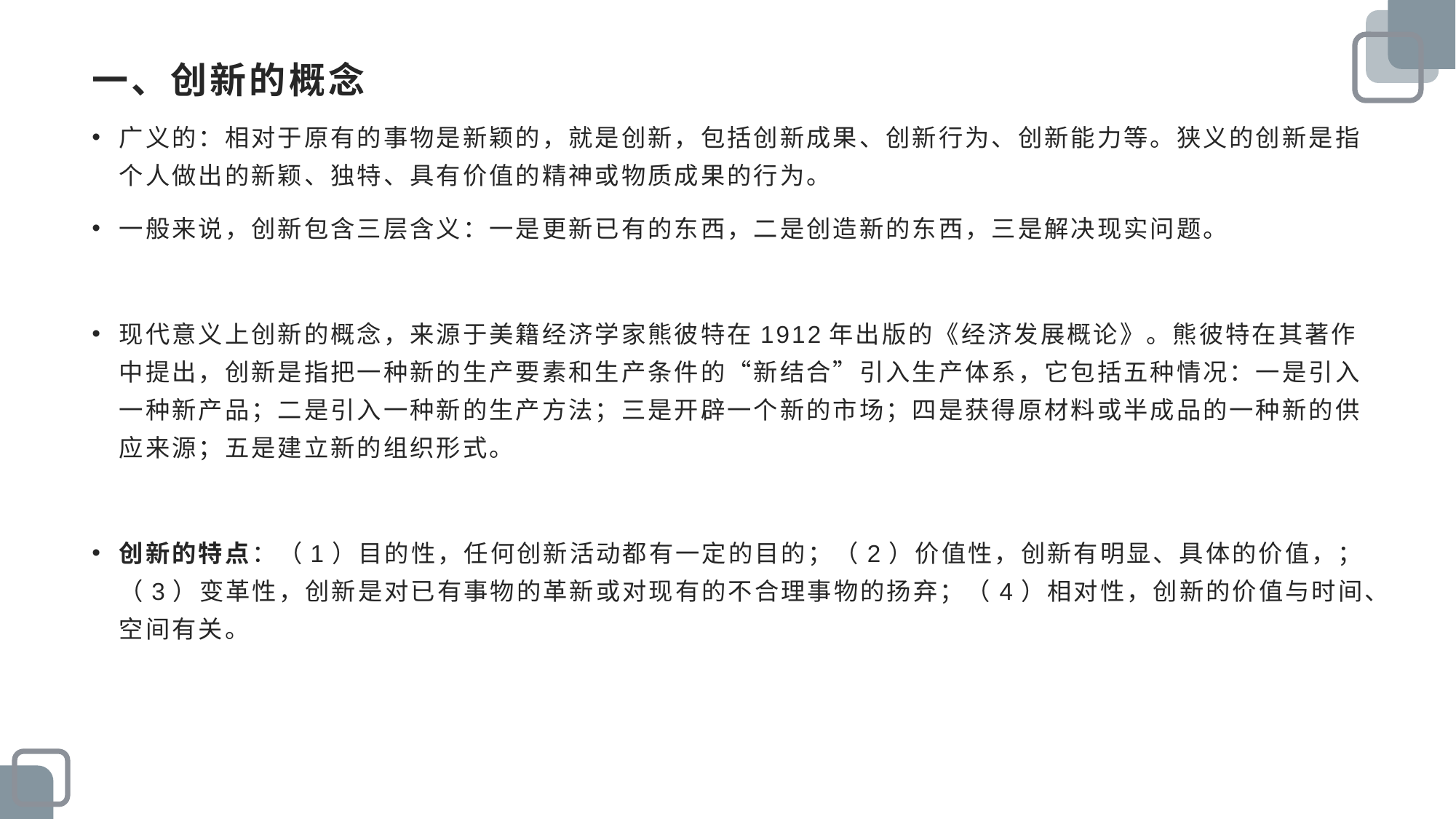

# 一、创新的概念
广义的：相对于原有的事物是新颖的，就是创新，包括创新成果、创新行为、创新能力等。狭义的创新是指个人做出的新颖、独特、具有价值的精神或物质成果的行为。
一般来说，创新包含三层含义：一是更新已有的东西，二是创造新的东西，三是解决现实问题。

现代意义上创新的概念，来源于美籍经济学家熊彼特在1912年出版的《经济发展概论》。熊彼特在其著作中提出，创新是指把一种新的生产要素和生产条件的“新结合”引入生产体系，它包括五种情况：一是引入一种新产品；二是引入一种新的生产方法；三是开辟一个新的市场；四是获得原材料或半成品的一种新的供应来源；五是建立新的组织形式。

创新的特点：（1）目的性，任何创新活动都有一定的目的；（2）价值性，创新有明显、具体的价值，；（3）变革性，创新是对已有事物的革新或对现有的不合理事物的扬弃；（4）相对性，创新的价值与时间、空间有关。